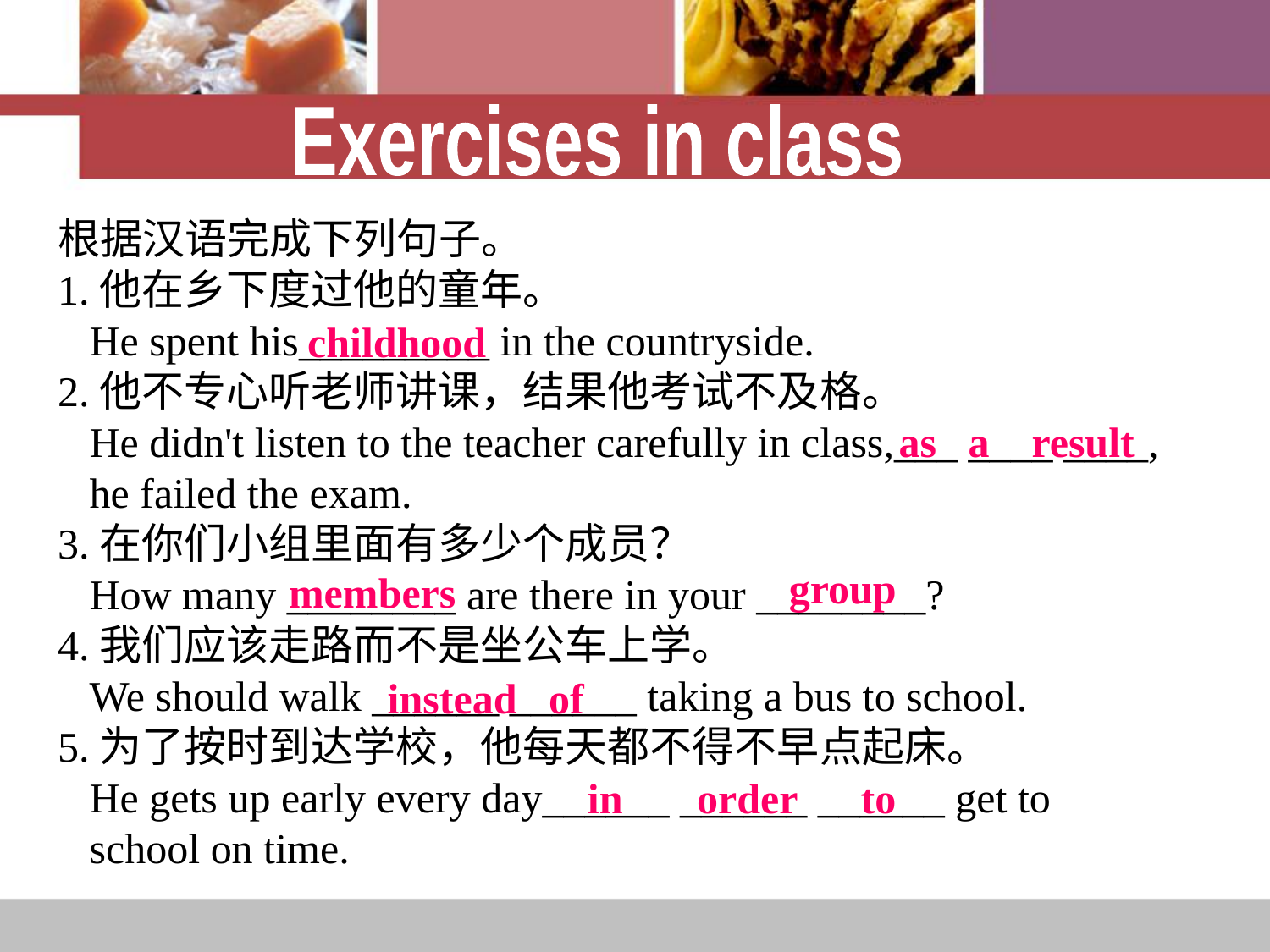

Exercises in class
根据汉语完成下列句子。
1.他在乡下度过他的童年。
   He spent his_________ in the countryside.
2.他不专心听老师讲课，结果他考试不及格。
   He didn't listen to the teacher carefully in class,___ ____ ____,
   he failed the exam.
3.在你们小组里面有多少个成员？
   How many ________ are there in your ________?
4.我们应该走路而不是坐公车上学。
   We should walk ______ ______ taking a bus to school.
5.为了按时到达学校，他每天都不得不早点起床。
   He gets up early every day______ ______ ______ get to
   school on time.
childhood
as   a    result
group
members
instead   of
in       order      to